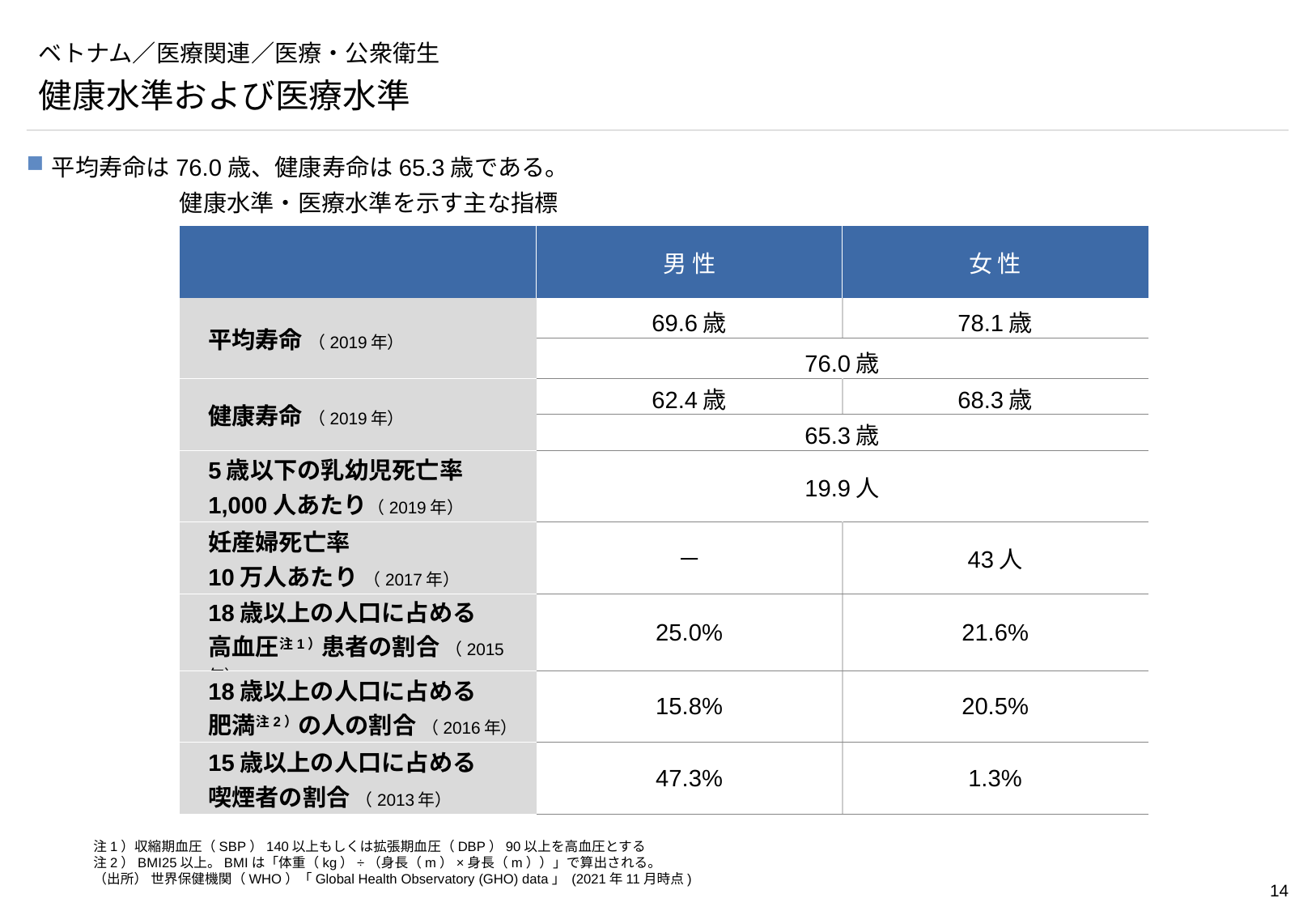

# ベトナム／医療関連／医療・公衆衛生
健康水準および医療水準
平均寿命は76.0歳、健康寿命は65.3歳である。
健康水準・医療水準を示す主な指標
|  | 男 性 | 女 性 |
| --- | --- | --- |
| 平均寿命 （2019年） | 69.6歳 | 78.1歳 |
|  | 76.0歳 |  |
| 健康寿命 （2019年） | 62.4歳 | 68.3歳 |
|  | 65.3歳 |  |
| 5歳以下の乳幼児死亡率 1,000人あたり（2019年） | 19.9人 |  |
| 妊産婦死亡率 10万人あたり （2017年） | － | 43人 |
| 18歳以上の人口に占める 高血圧注1）患者の割合 （2015年） | 25.0% | 21.6% |
| 18歳以上の人口に占める 肥満注2）の人の割合 （2016年） | 15.8% | 20.5% |
| 15歳以上の人口に占める 喫煙者の割合 （2013年） | 47.3% | 1.3% |
注1）収縮期血圧（SBP）140以上もしくは拡張期血圧（DBP）90以上を高血圧とする
注2）BMI25以上。BMIは「体重（kg）÷（身長（m）×身長（m））」で算出される。
（出所） 世界保健機関（WHO）「Global Health Observatory (GHO) data」 (2021年11月時点)